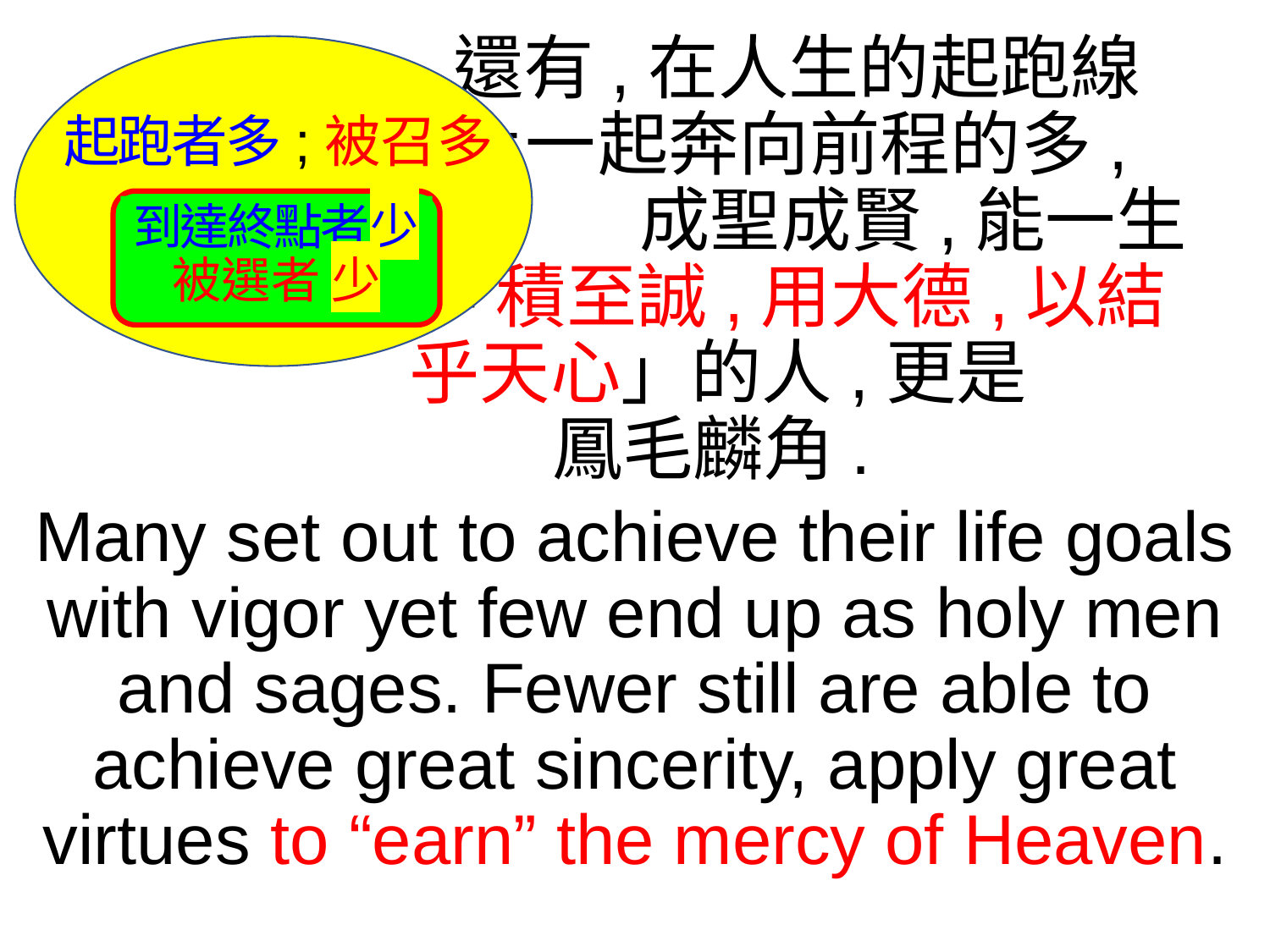

還有,在人生的起跑線
                            上一起奔向前程的多,
                               成聖成賢,能一生
                          「積至誠,用大德,以結
                         乎天心」的人,更是
                                  鳳毛麟角.
Many set out to achieve their life goals with vigor yet few end up as holy men and sages. Fewer still are able to achieve great sincerity, apply great virtues to “earn” the mercy of Heaven.

起跑者多;被召多

到達終點者少
被選者 少